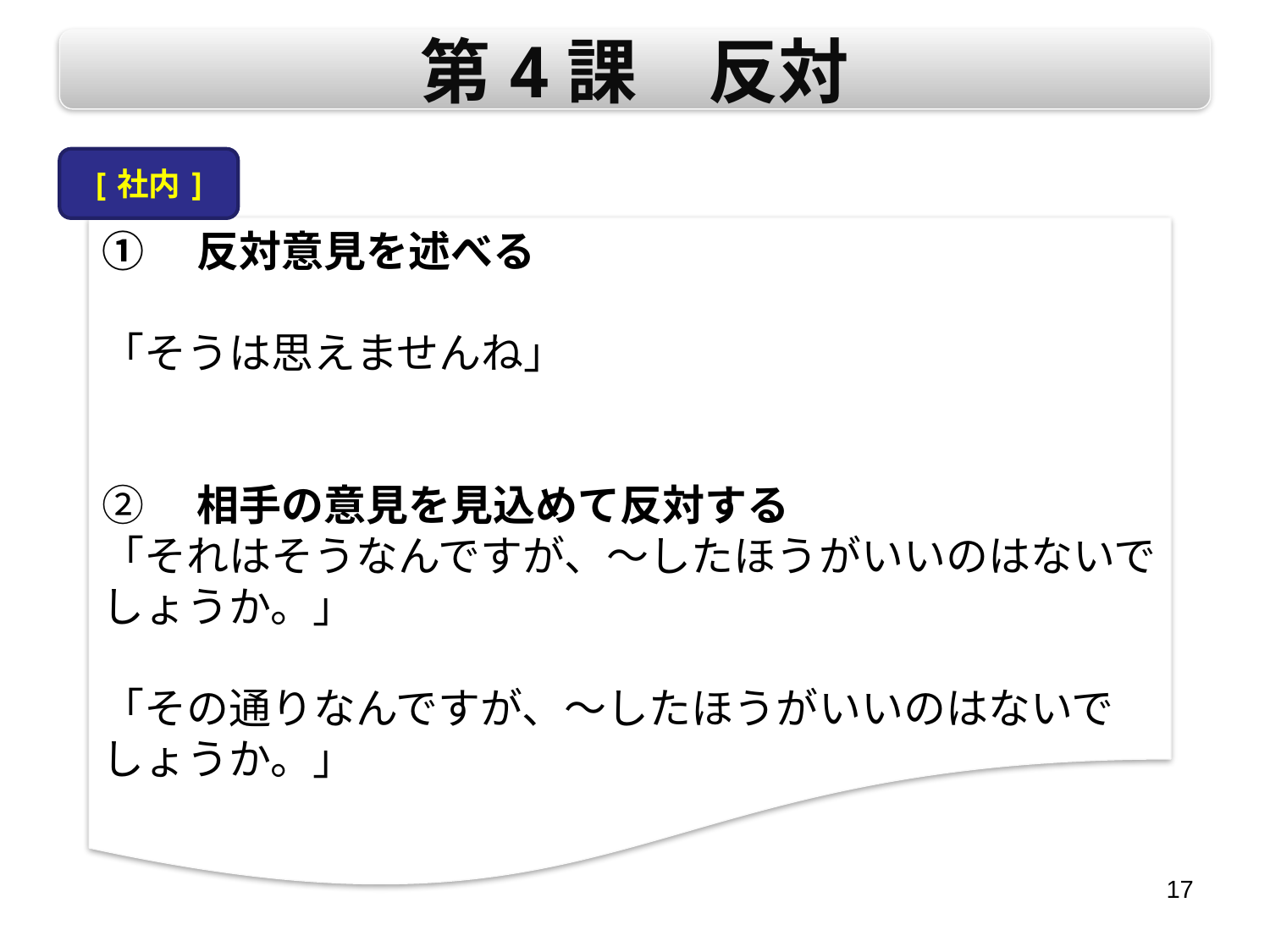

第4課　反対
[社内]
①　反対意見を述べる

「そうは思えませんね」

②　相手の意見を見込めて反対する
「それはそうなんですが、～したほうがいいのはないでしょうか。」

「その通りなんですが、～したほうがいいのはないでしょうか。」

17